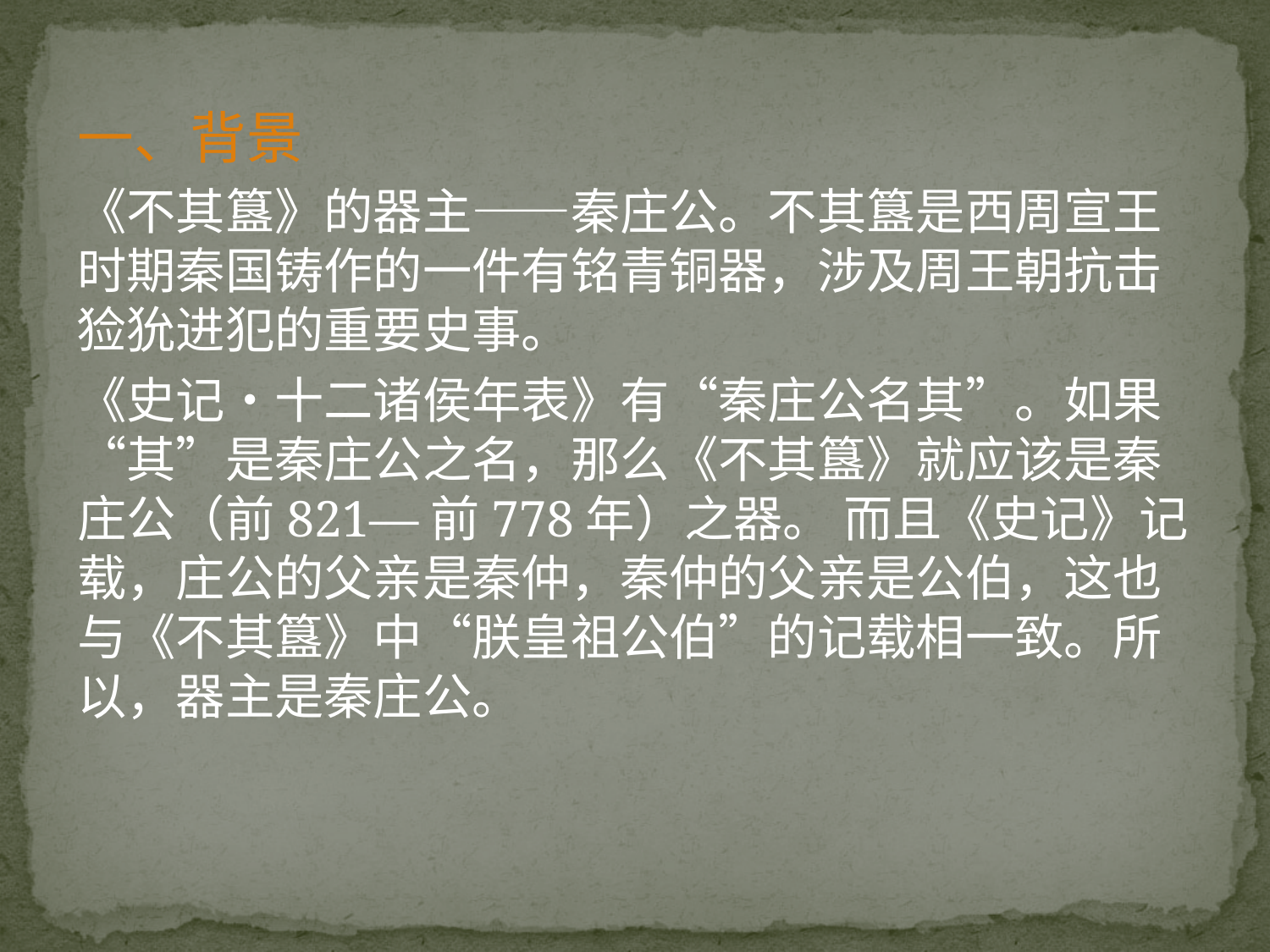

一、背景
《不其簋》的器主——秦庄公。不其簋是西周宣王时期秦国铸作的一件有铭青铜器，涉及周王朝抗击猃狁进犯的重要史事。
《史记•十二诸侯年表》有“秦庄公名其”。如果“其”是秦庄公之名，那么《不其簋》就应该是秦庄公（前821—前778年）之器。 而且《史记》记载，庄公的父亲是秦仲，秦仲的父亲是公伯，这也与《不其簋》中“朕皇祖公伯”的记载相一致。所以，器主是秦庄公。